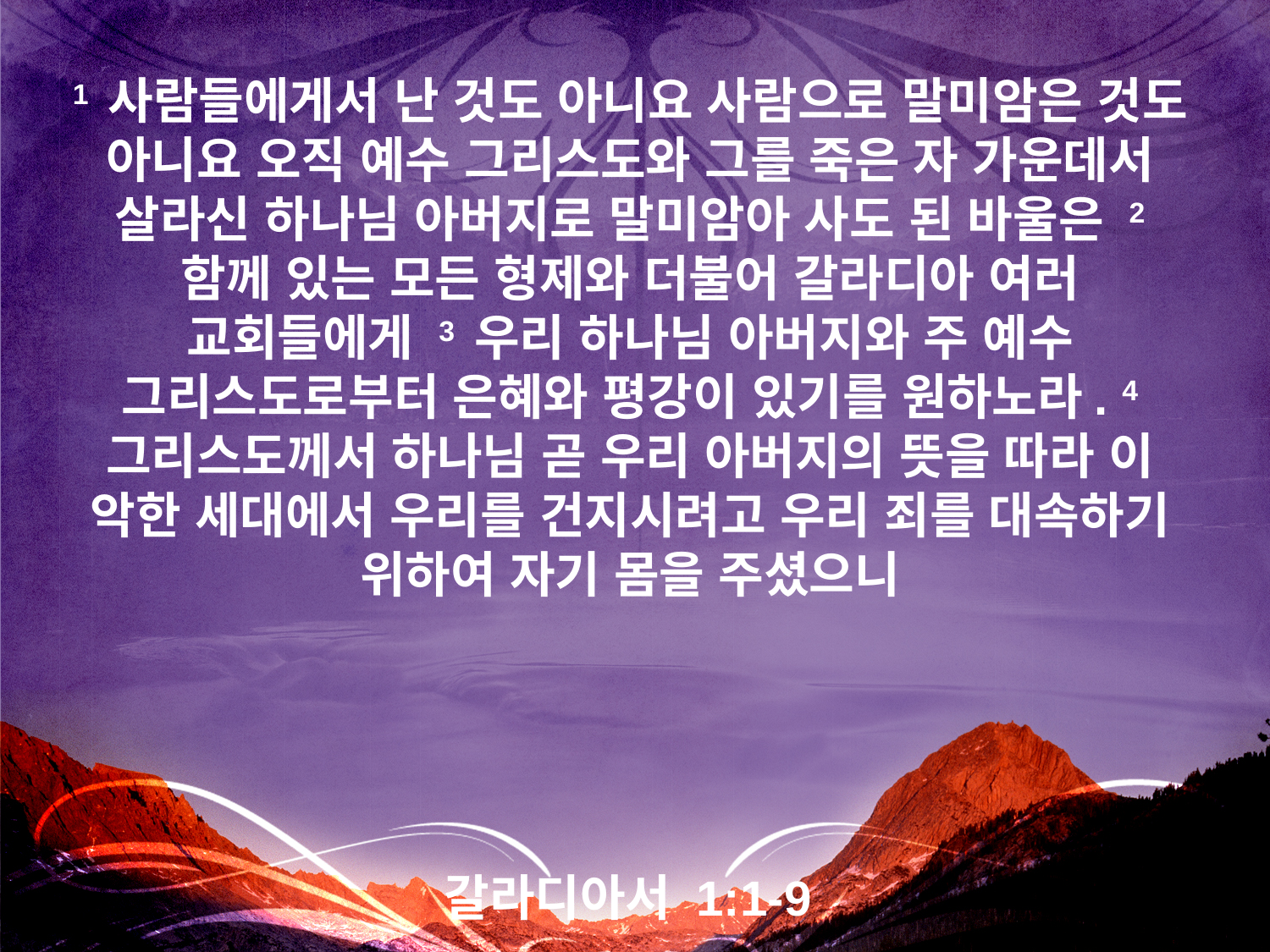

1 사람들에게서 난 것도 아니요 사람으로 말미암은 것도 아니요 오직 예수 그리스도와 그를 죽은 자 가운데서 살라신 하나님 아버지로 말미암아 사도 된 바울은 2 함께 있는 모든 형제와 더불어 갈라디아 여러 교회들에게 3 우리 하나님 아버지와 주 예수 그리스도로부터 은혜와 평강이 있기를 원하노라. 4 그리스도께서 하나님 곧 우리 아버지의 뜻을 따라 이 악한 세대에서 우리를 건지시려고 우리 죄를 대속하기 위하여 자기 몸을 주셨으니
갈라디아서 1:1-9